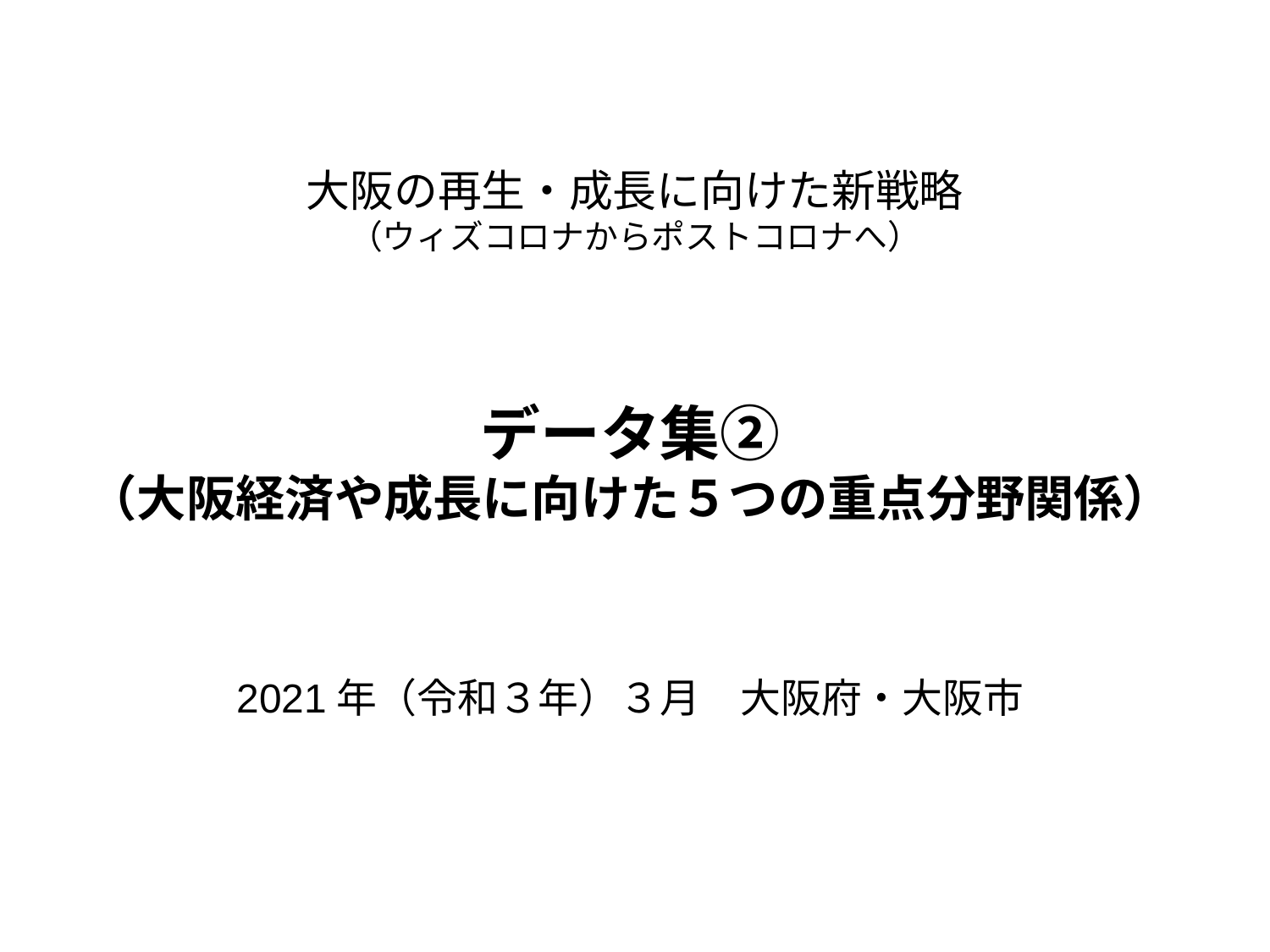

大阪の再生・成長に向けた新戦略
（ウィズコロナからポストコロナへ）
データ集②
（大阪経済や成長に向けた５つの重点分野関係）
2021年（令和３年）３月　大阪府・大阪市